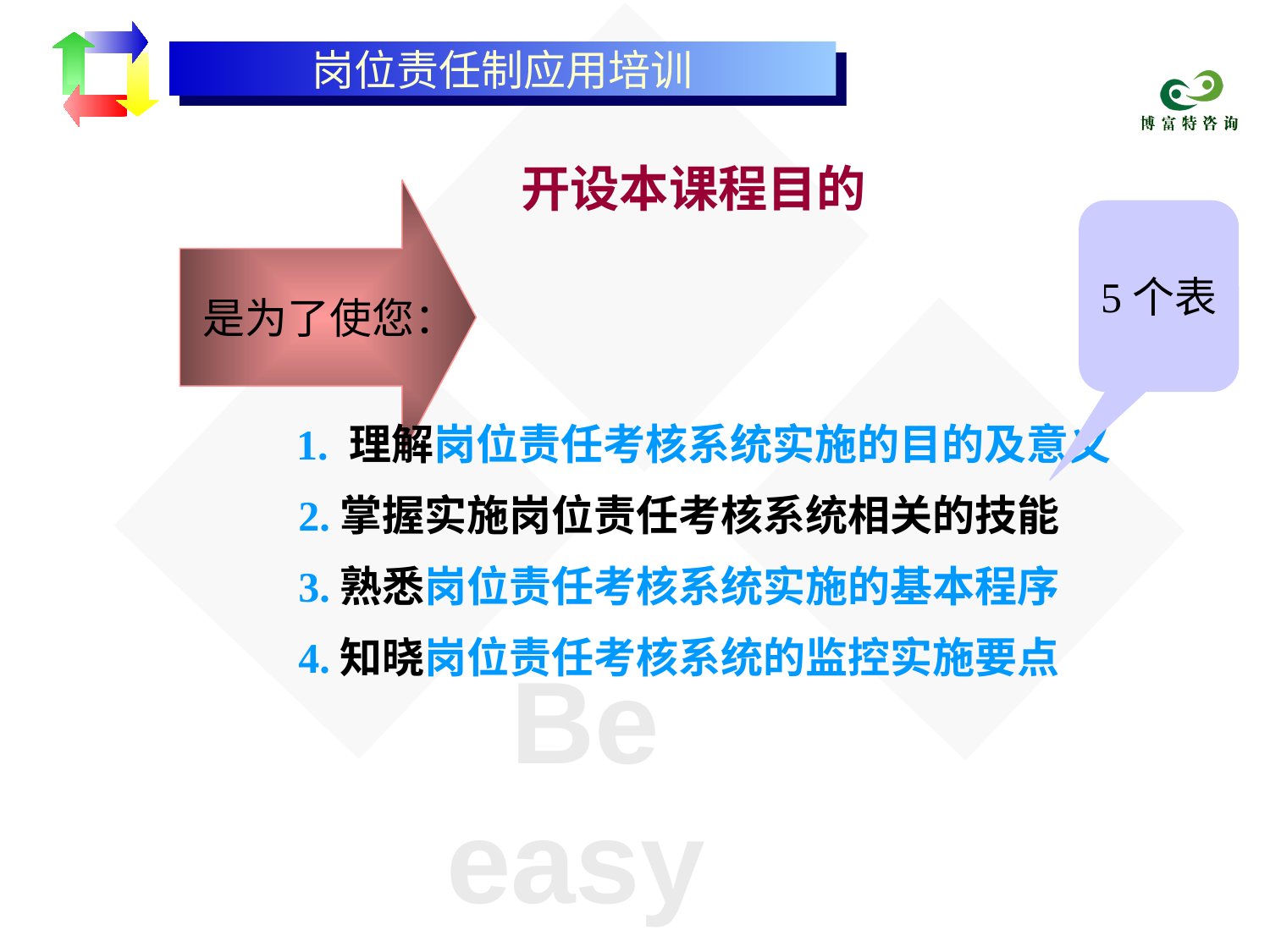

岗位责任制应用培训
开设本课程目的

5个表

是为了使您：
 1. 理解岗位责任考核系统实施的目的及意义
 2.掌握实施岗位责任考核系统相关的技能
 3.熟悉岗位责任考核系统实施的基本程序
 4.知晓岗位责任考核系统的监控实施要点